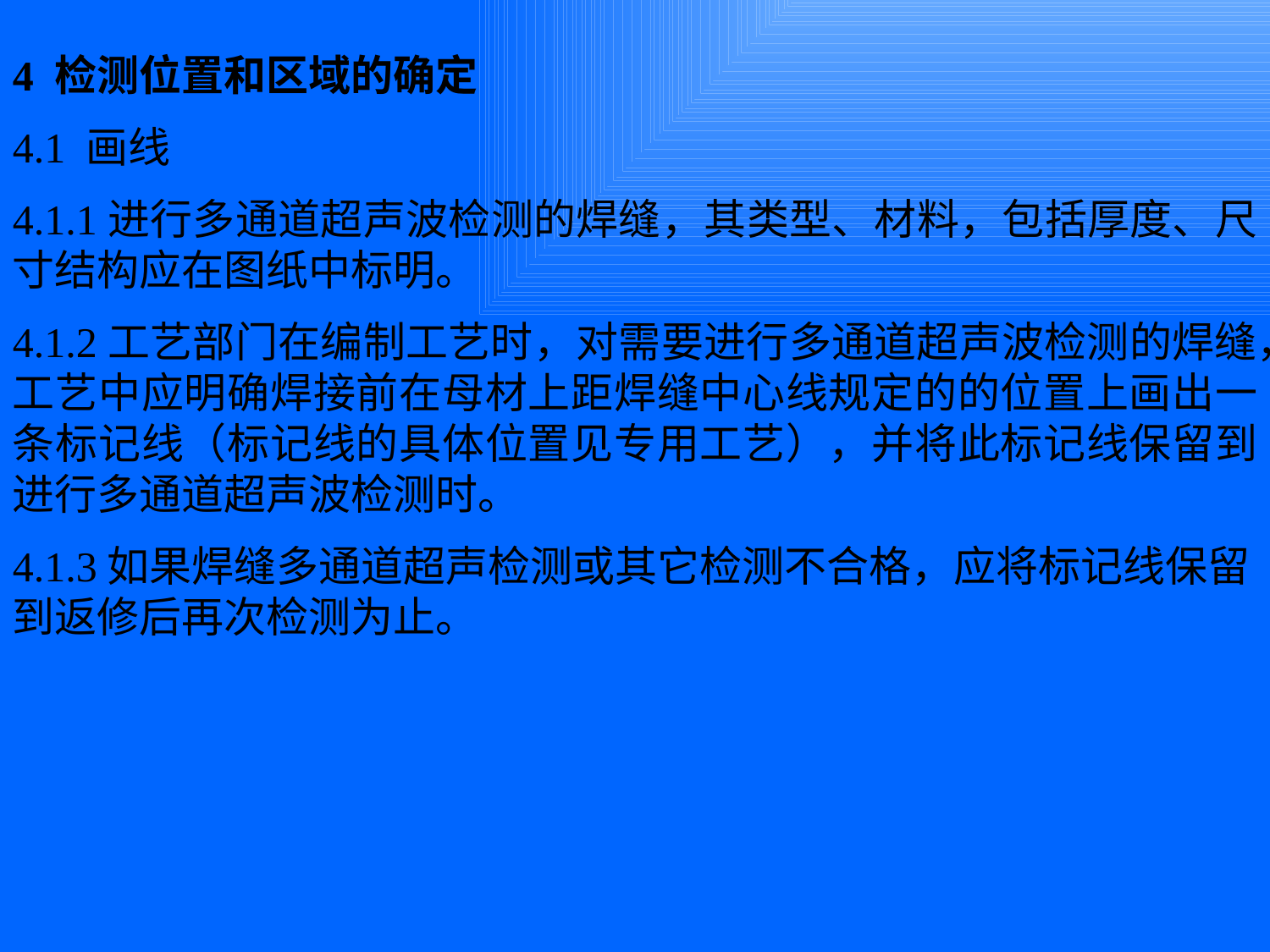

4 检测位置和区域的确定
4.1 画线
4.1.1进行多通道超声波检测的焊缝，其类型、材料，包括厚度、尺寸结构应在图纸中标明。
4.1.2工艺部门在编制工艺时，对需要进行多通道超声波检测的焊缝，工艺中应明确焊接前在母材上距焊缝中心线规定的的位置上画出一条标记线（标记线的具体位置见专用工艺），并将此标记线保留到进行多通道超声波检测时。
4.1.3如果焊缝多通道超声检测或其它检测不合格，应将标记线保留到返修后再次检测为止。